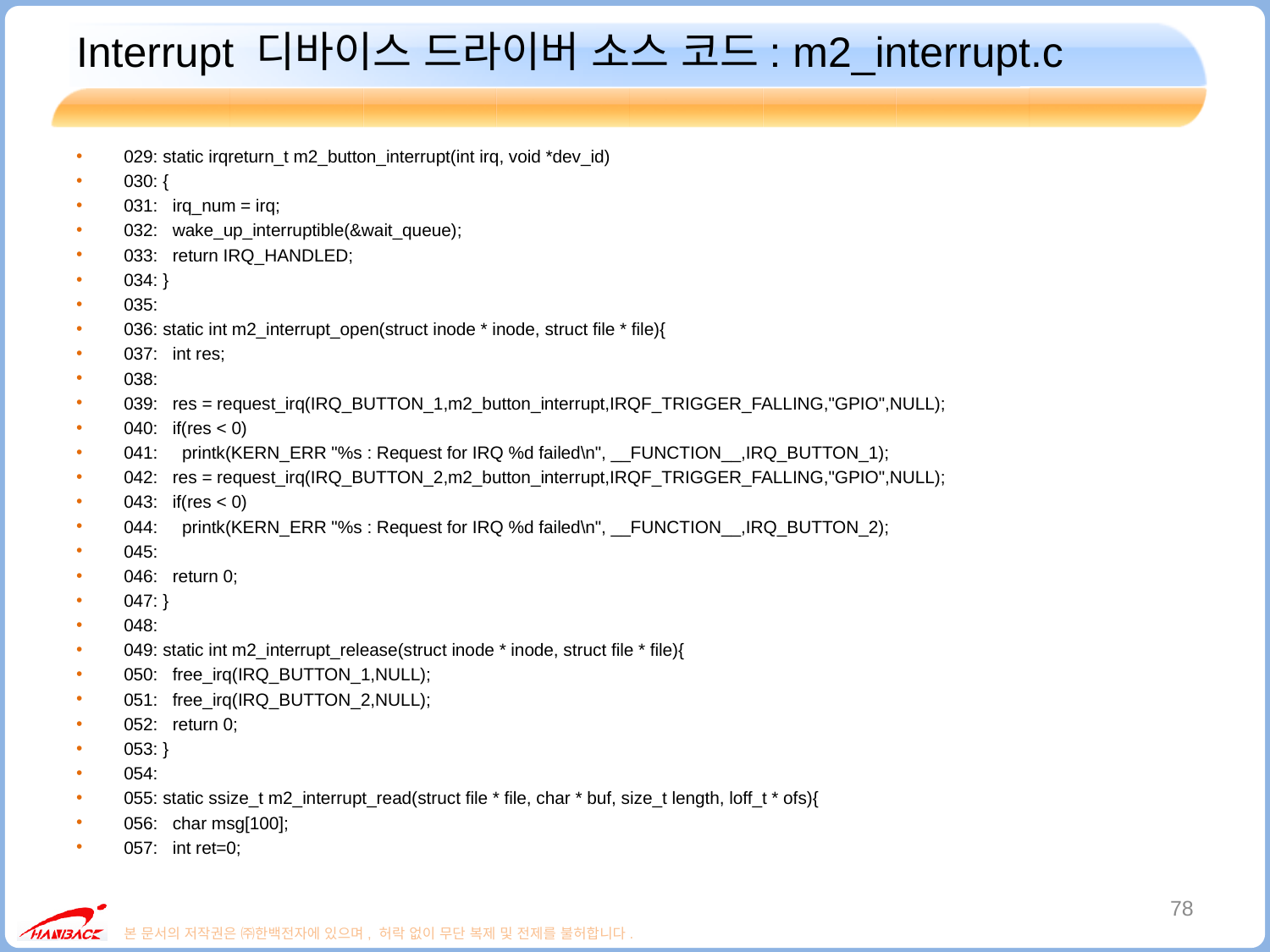

# Interrupt 디바이스 드라이버 소스 코드: m2_interrupt.c
029: static irqreturn_t m2_button_interrupt(int irq, void *dev_id)
030: {
031:   irq_num = irq;
032:   wake_up_interruptible(&wait_queue);
033:   return IRQ_HANDLED;
034: }
035:
036: static int m2_interrupt_open(struct inode * inode, struct file * file){
037:   int res;
038:
039:   res = request_irq(IRQ_BUTTON_1,m2_button_interrupt,IRQF_TRIGGER_FALLING,"GPIO",NULL);
040:   if(res < 0)
041:     printk(KERN_ERR "%s : Request for IRQ %d failed\n", __FUNCTION__,IRQ_BUTTON_1);
042:   res = request_irq(IRQ_BUTTON_2,m2_button_interrupt,IRQF_TRIGGER_FALLING,"GPIO",NULL);
043:   if(res < 0)
044:     printk(KERN_ERR "%s : Request for IRQ %d failed\n", __FUNCTION__,IRQ_BUTTON_2);
045:
046:   return 0;
047: }
048:
049: static int m2_interrupt_release(struct inode * inode, struct file * file){
050:   free_irq(IRQ_BUTTON_1,NULL);
051:   free_irq(IRQ_BUTTON_2,NULL);
052:   return 0;
053: }
054:
055: static ssize_t m2_interrupt_read(struct file * file, char * buf, size_t length, loff_t * ofs){
056:   char msg[100];
057:   int ret=0;
78